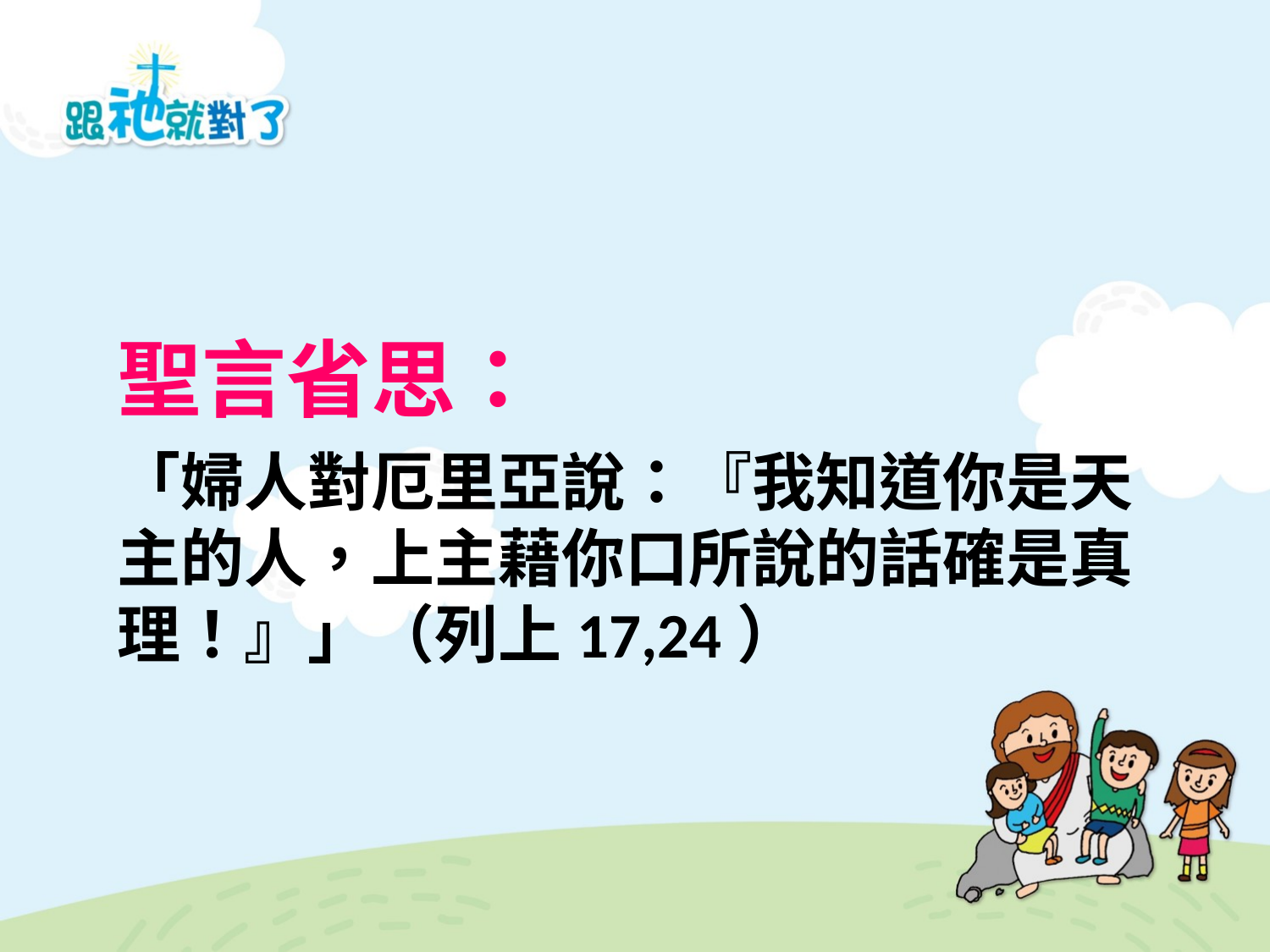

聖言省思：
「婦人對厄里亞說：『我知道你是天主的人，上主藉你口所說的話確是真理！』」（列上17,24）